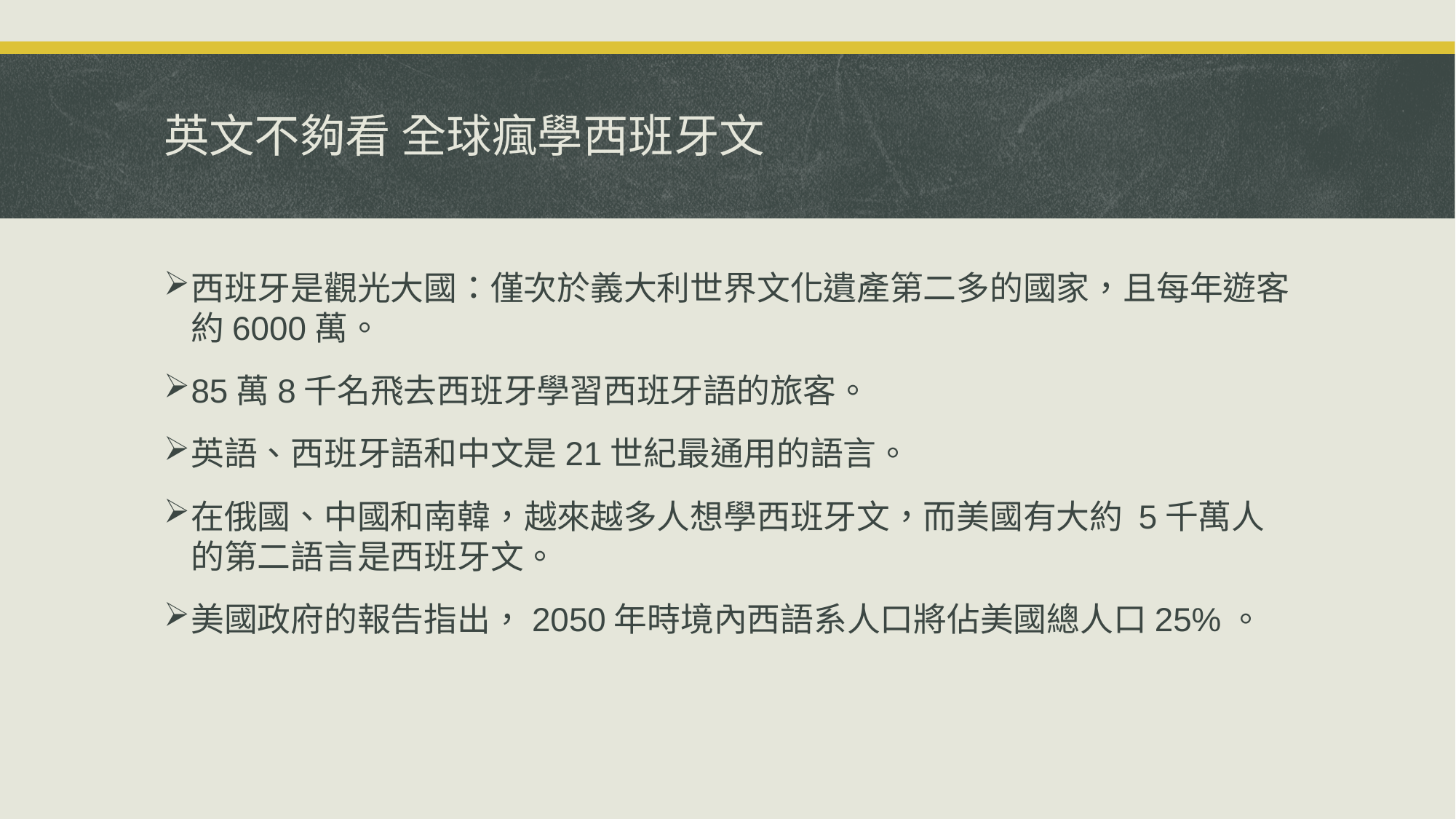

# 英文不夠看 全球瘋學西班牙文
西班牙是觀光大國：僅次於義大利世界文化遺產第二多的國家，且每年遊客約6000萬。
85萬8千名飛去西班牙學習西班牙語的旅客。
英語、西班牙語和中文是21世紀最通用的語言。
在俄國、中國和南韓，越來越多人想學西班牙文，而美國有大約 5千萬人的第二語言是西班牙文。
美國政府的報告指出，2050年時境內西語系人口將佔美國總人口25%。